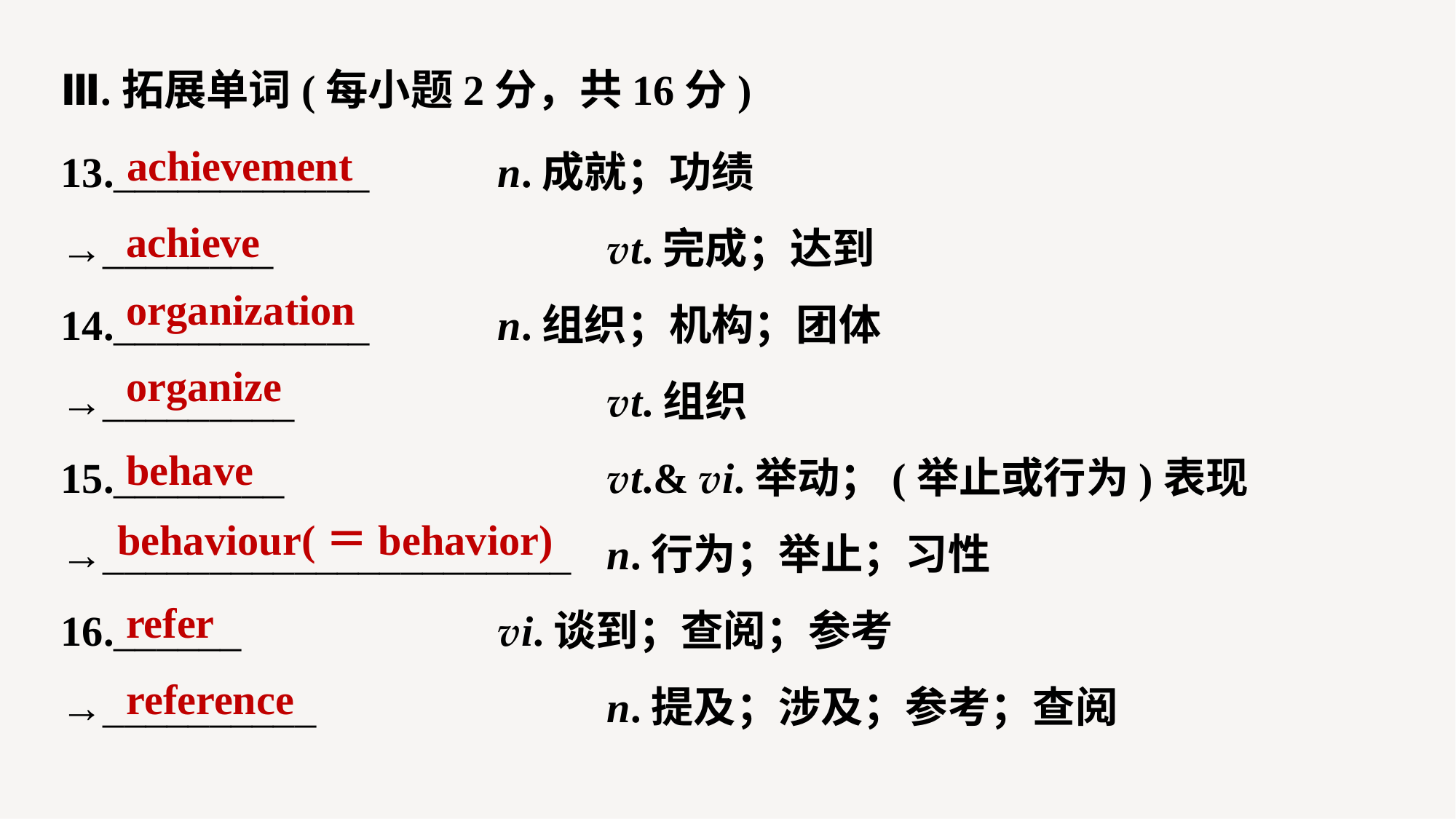

Ⅲ.拓展单词(每小题2分，共16分)
13.____________ 		n.成就；功绩
→________ 			vt.完成；达到
14.____________ 		n.组织；机构；团体
→_________ 			vt.组织
15.________			vt.& vi.举动；(举止或行为)表现
→______________________ 	n.行为；举止；习性
16.______ 			vi.谈到；查阅；参考
→__________ 			n.提及；涉及；参考；查阅
achievement
achieve
organization
organize
behave
behaviour(＝behavior)
refer
reference